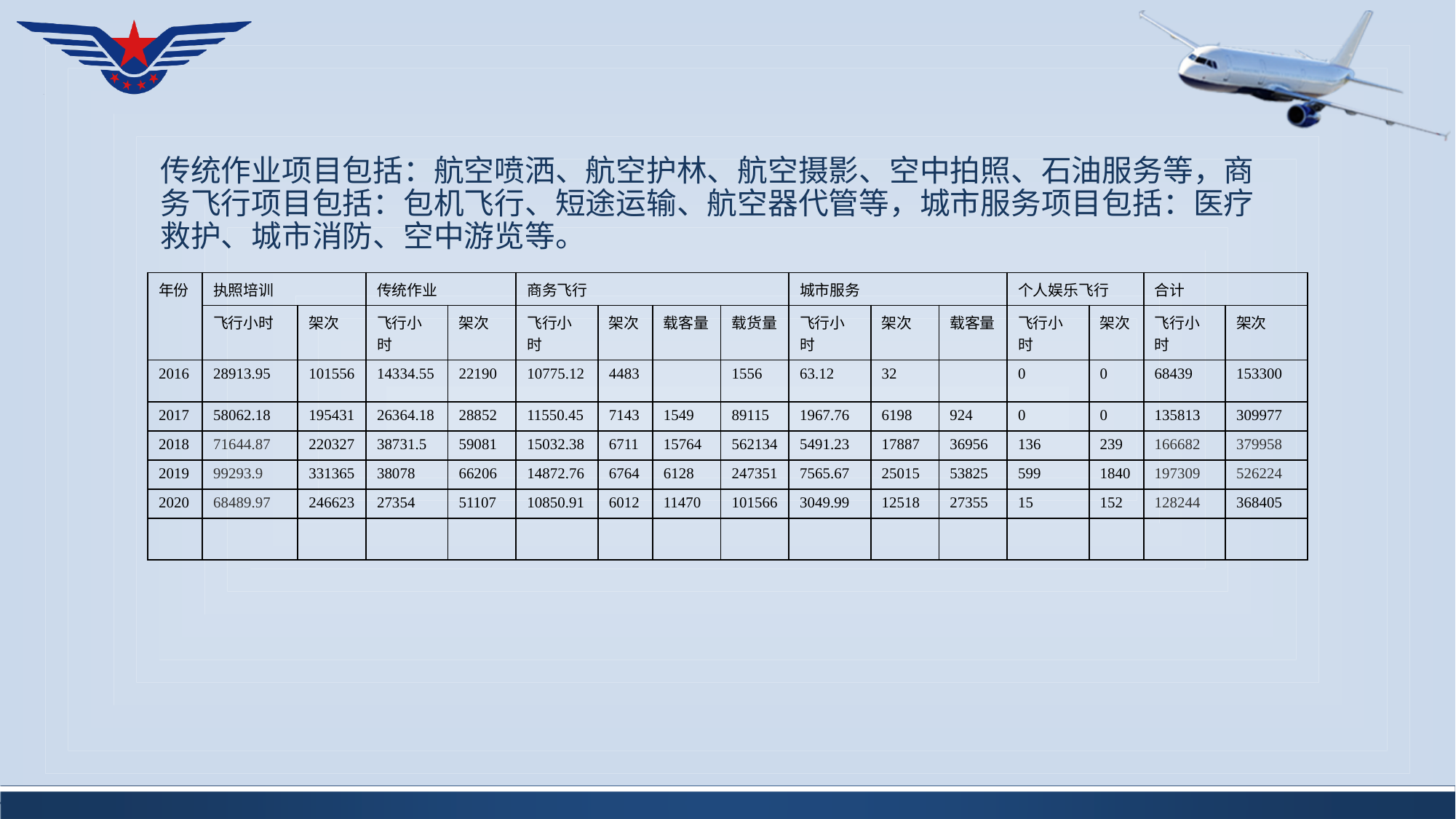

# 传统作业项目包括：航空喷洒、航空护林、航空摄影、空中拍照、石油服务等，商务飞行项目包括：包机飞行、短途运输、航空器代管等，城市服务项目包括：医疗救护、城市消防、空中游览等。
| 年份 | 执照培训 |  | 传统作业 |  | 商务飞行 |  |  |  | 城市服务 |  |  | 个人娱乐飞行 |  | 合计 |  |
| --- | --- | --- | --- | --- | --- | --- | --- | --- | --- | --- | --- | --- | --- | --- | --- |
|  | 飞行小时 | 架次 | 飞行小时 | 架次 | 飞行小时 | 架次 | 载客量 | 载货量 | 飞行小时 | 架次 | 载客量 | 飞行小时 | 架次 | 飞行小时 | 架次 |
| 2016 | 28913.95 | 101556 | 14334.55 | 22190 | 10775.12 | 4483 |  | 1556 | 63.12 | 32 |  | 0 | 0 | 68439 | 153300 |
| 2017 | 58062.18 | 195431 | 26364.18 | 28852 | 11550.45 | 7143 | 1549 | 89115 | 1967.76 | 6198 | 924 | 0 | 0 | 135813 | 309977 |
| 2018 | 71644.87 | 220327 | 38731.5 | 59081 | 15032.38 | 6711 | 15764 | 562134 | 5491.23 | 17887 | 36956 | 136 | 239 | 166682 | 379958 |
| 2019 | 99293.9 | 331365 | 38078 | 66206 | 14872.76 | 6764 | 6128 | 247351 | 7565.67 | 25015 | 53825 | 599 | 1840 | 197309 | 526224 |
| 2020 | 68489.97 | 246623 | 27354 | 51107 | 10850.91 | 6012 | 11470 | 101566 | 3049.99 | 12518 | 27355 | 15 | 152 | 128244 | 368405 |
|  |  |  |  |  |  |  |  |  |  |  |  |  |  |  |  |